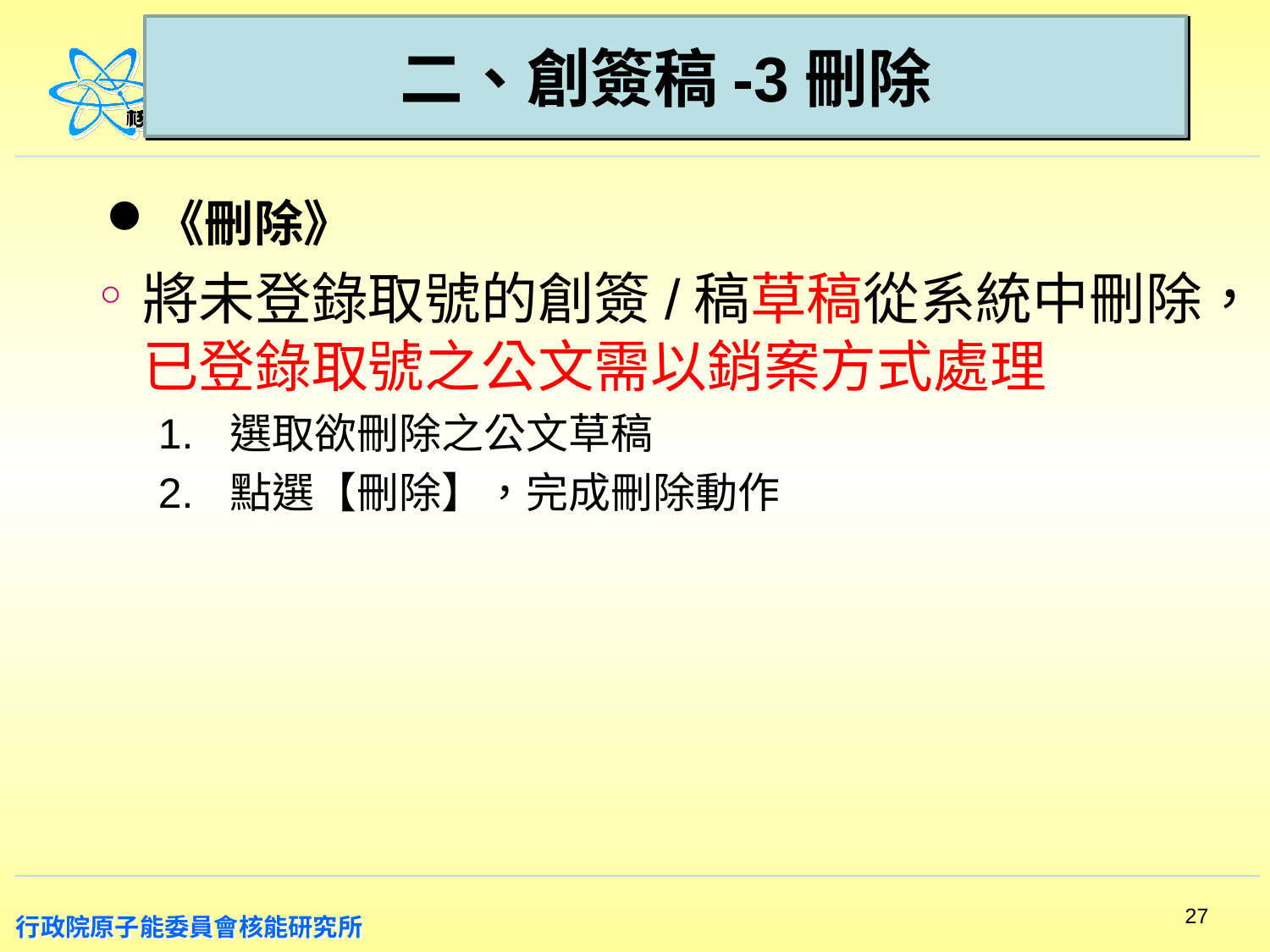

# 二、創簽稿-3刪除
《刪除》
將未登錄取號的創簽/稿草稿從系統中刪除，已登錄取號之公文需以銷案方式處理
選取欲刪除之公文草稿
點選【刪除】，完成刪除動作

27